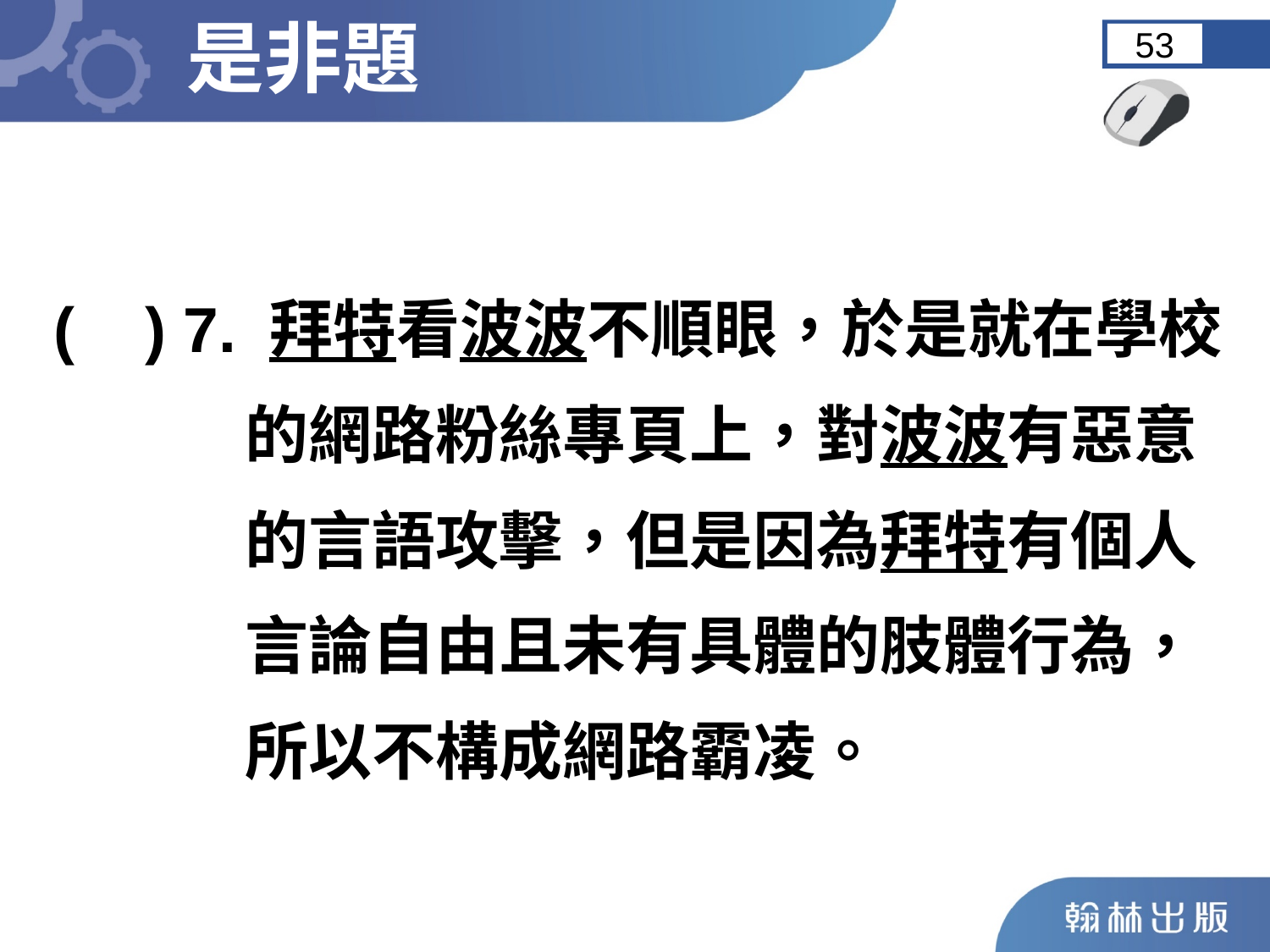

是非題

53
	(    ) 7. 拜特看波波不順眼，於是就在學校
              的網路粉絲專頁上，對波波有惡意
              的言語攻擊，但是因為拜特有個人
              言論自由且未有具體的肢體行為，
              所以不構成網路霸凌。